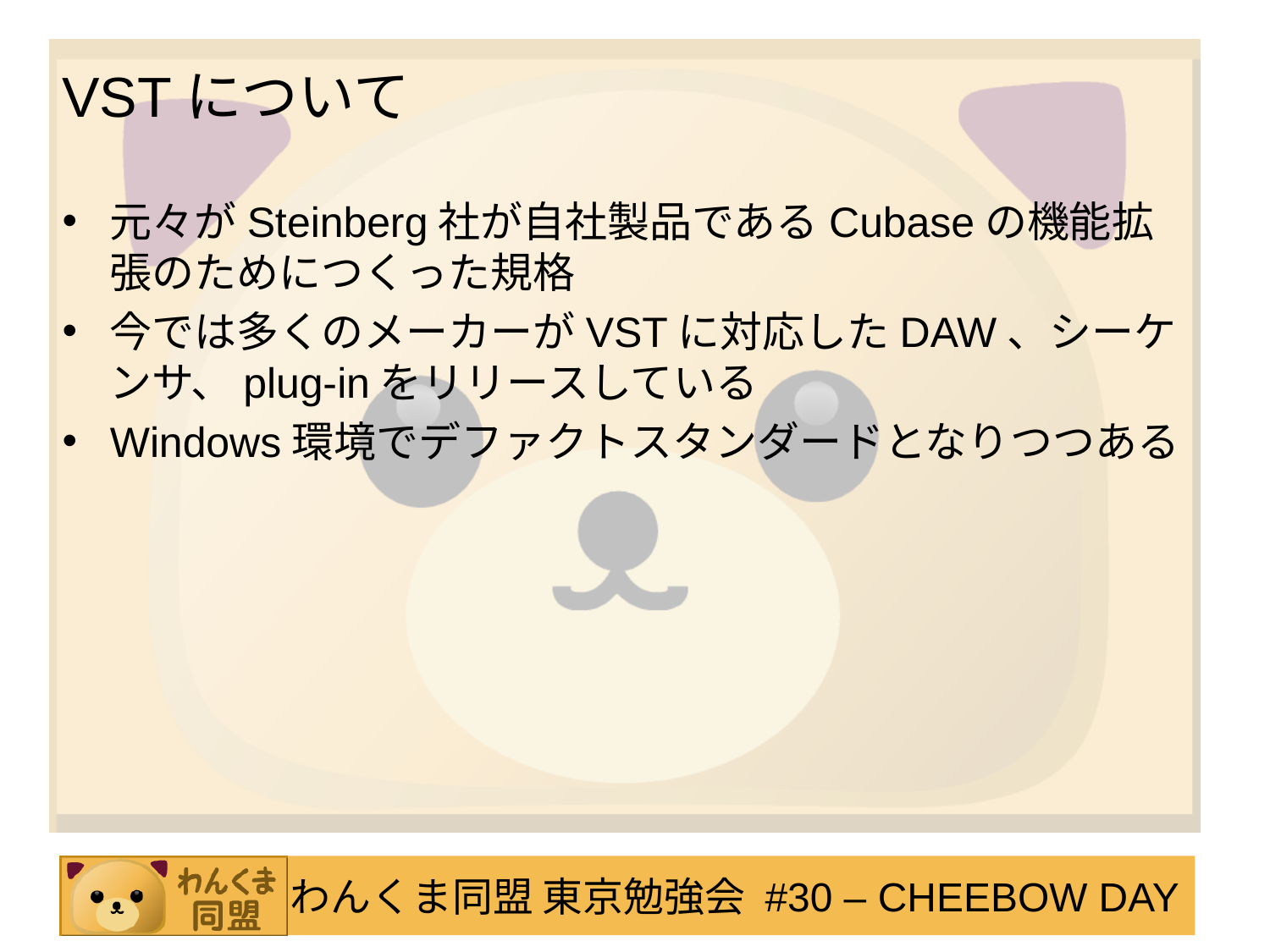

VSTについて
元々がSteinberg社が自社製品であるCubaseの機能拡張のためにつくった規格
今では多くのメーカーがVSTに対応したDAW、シーケンサ、plug-inをリリースしている
Windows環境でデファクトスタンダードとなりつつある